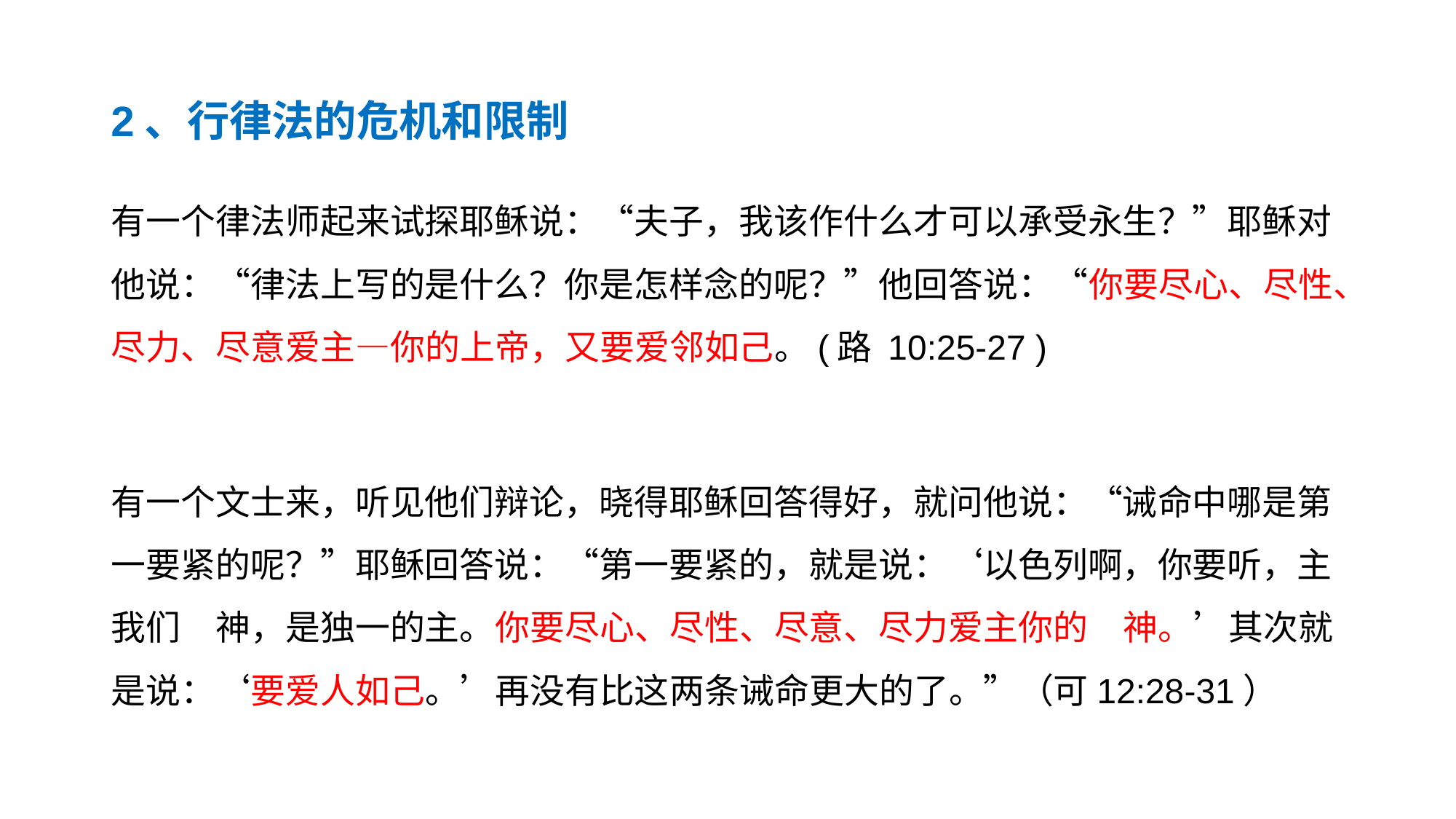

# 2、行律法的危机和限制
有一个律法师起来试探耶稣说：“夫子，我该作什么才可以承受永生？”耶稣对他说：“律法上写的是什么？你是怎样念的呢？”他回答说：“你要尽心、尽性、尽力、尽意爱主—你的上帝，又要爱邻如己。(路 10:25-27 )

有一个文士来，听见他们辩论，晓得耶稣回答得好，就问他说：“诫命中哪是第一要紧的呢？”耶稣回答说：“第一要紧的，就是说：‘以色列啊，你要听，主我们　神，是独一的主。你要尽心、尽性、尽意、尽力爱主你的　神。’其次就是说：‘要爱人如己。’再没有比这两条诫命更大的了。”（可12:28-31）